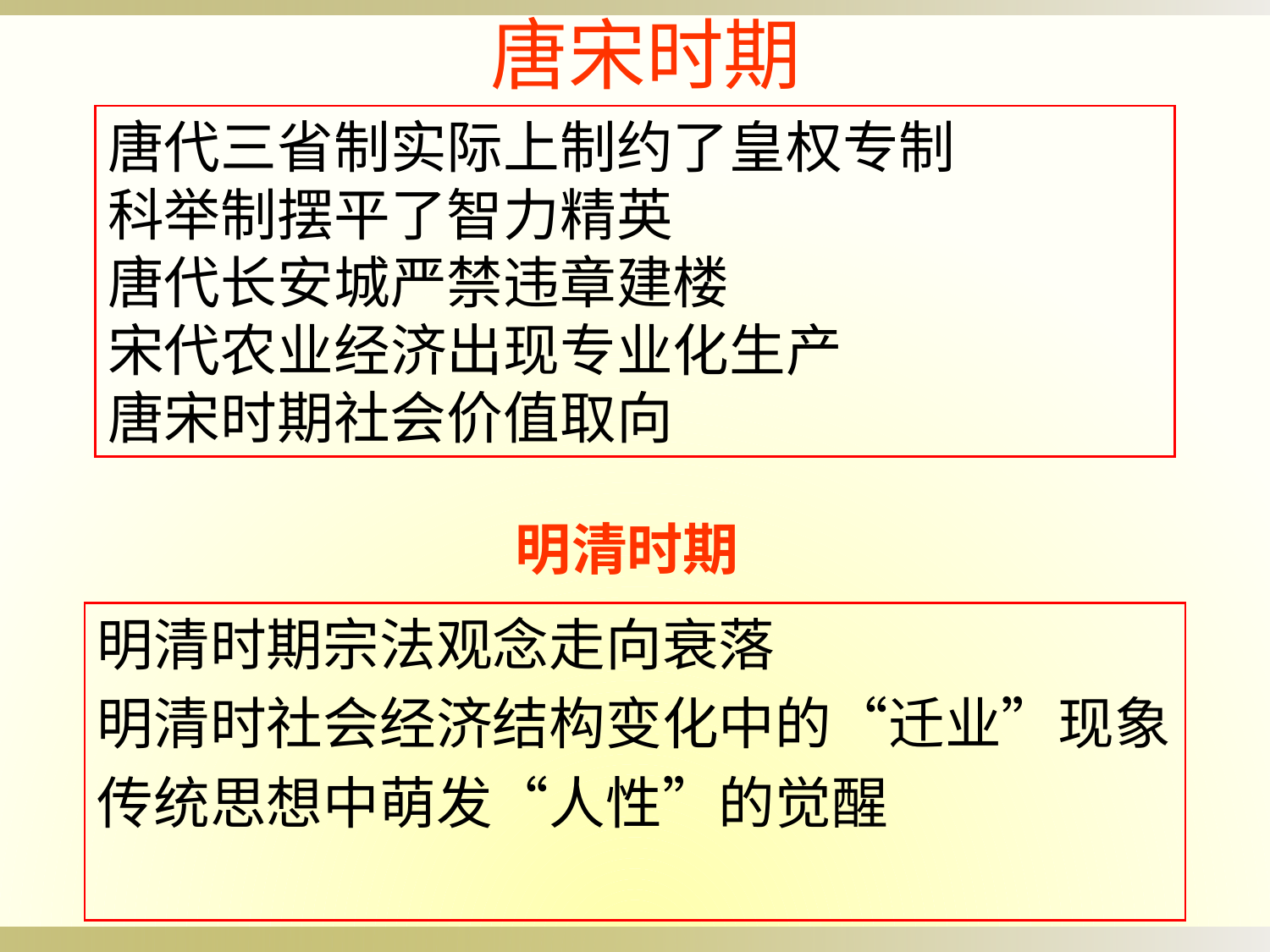

唐宋时期
唐代三省制实际上制约了皇权专制
科举制摆平了智力精英
唐代长安城严禁违章建楼
宋代农业经济出现专业化生产
唐宋时期社会价值取向
明清时期
明清时期宗法观念走向衰落
明清时社会经济结构变化中的“迁业”现象
传统思想中萌发“人性”的觉醒